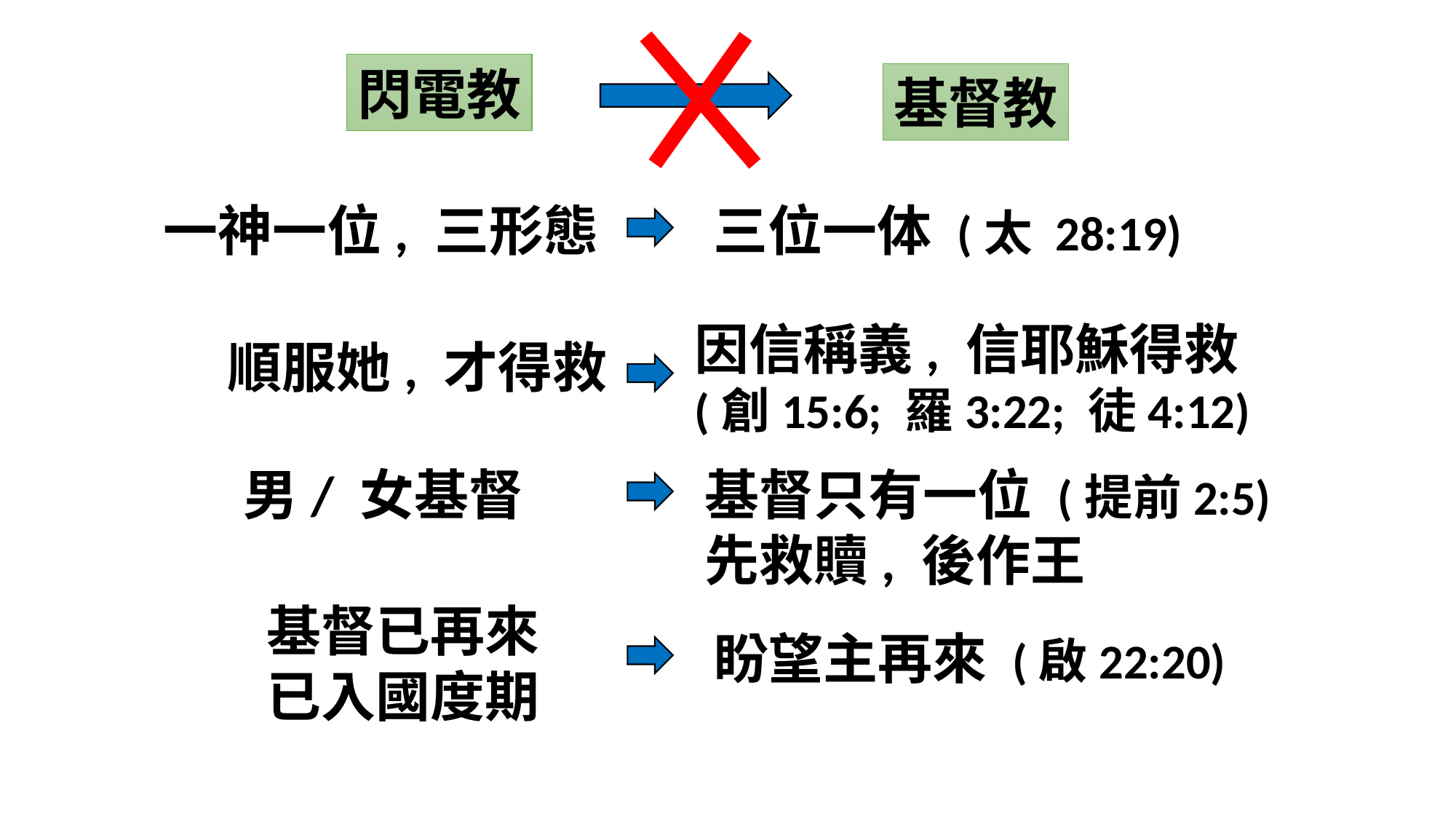

閃電教
基督教

一神一位, 三形態
三位一体 (太 28:19)

因信稱義, 信耶穌得救
(創15:6; 羅3:22; 徒4:12)
順服她, 才得救

男/ 女基督
基督只有一位 (提前2:5)
先救贖, 後作王

基督已再來
已入國度期
盼望主再來 (啟22:20)